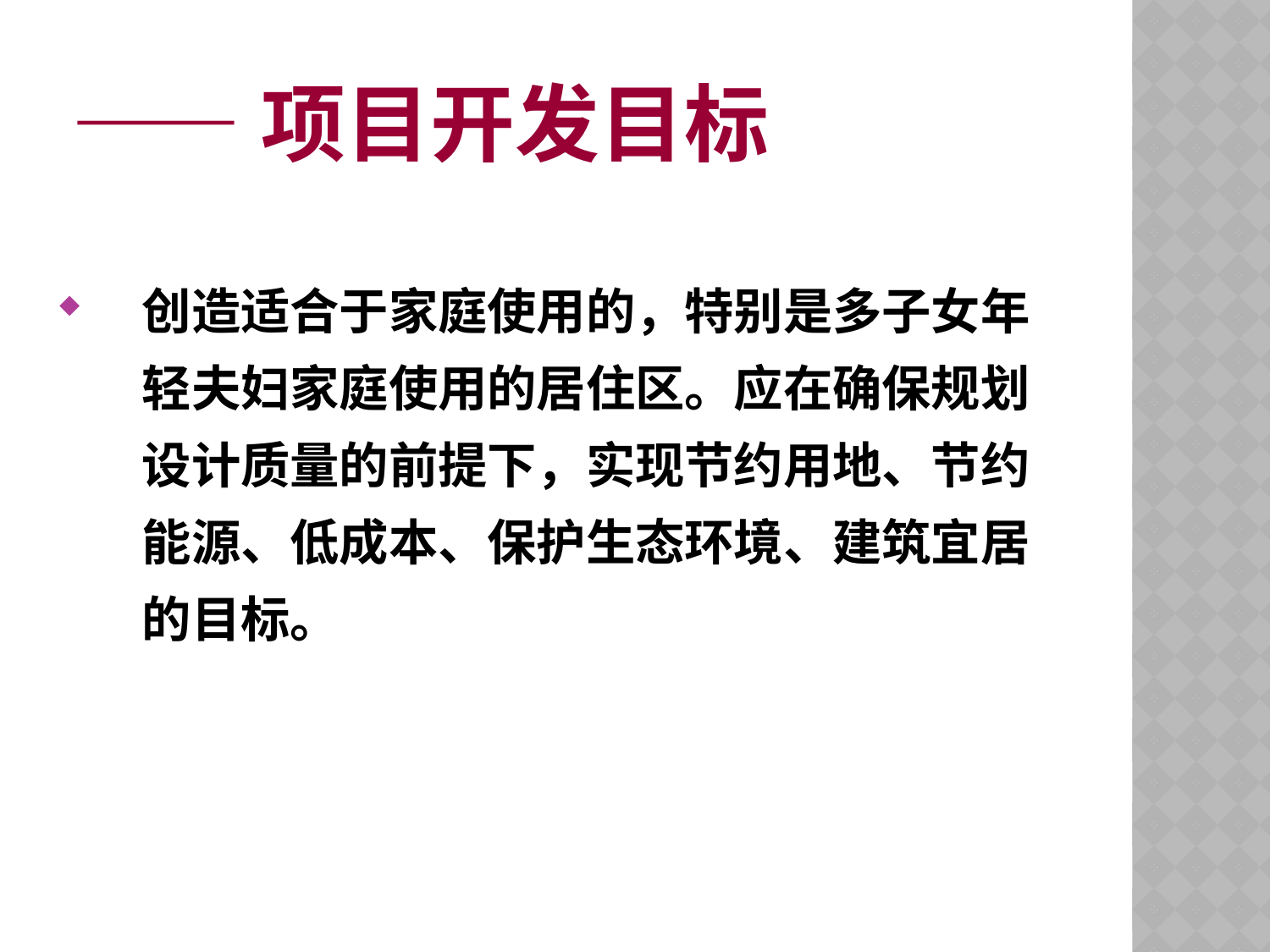

# ——项目开发目标
创造适合于家庭使用的，特别是多子女年轻夫妇家庭使用的居住区。应在确保规划设计质量的前提下，实现节约用地、节约能源、低成本、保护生态环境、建筑宜居的目标。